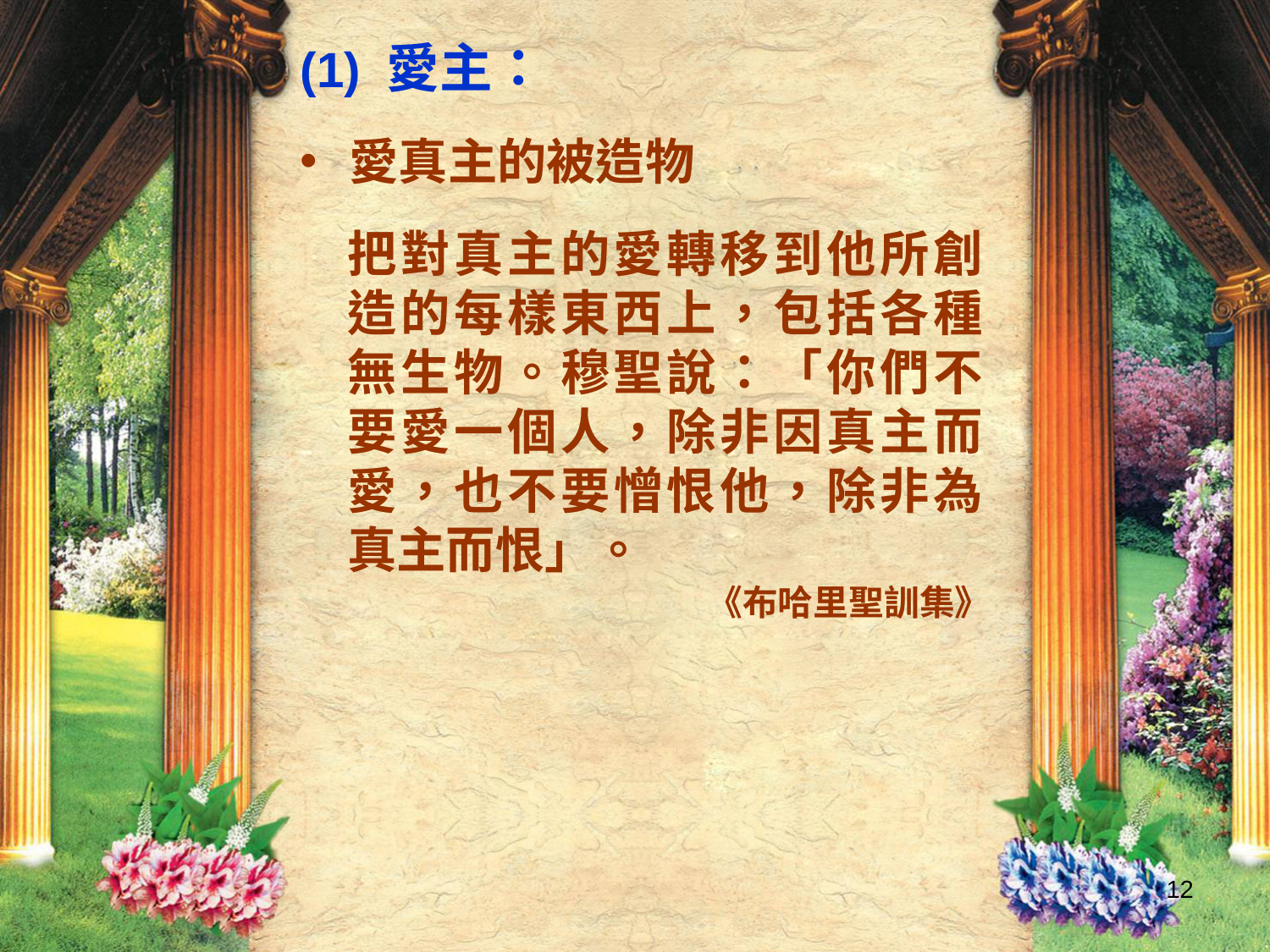

(1) 愛主：
愛真主的被造物
把對真主的愛轉移到他所創造的每樣東西上，包括各種無生物。穆聖說：「你們不要愛一個人，除非因真主而愛，也不要憎恨他，除非為真主而恨」。
《布哈里聖訓集》

12